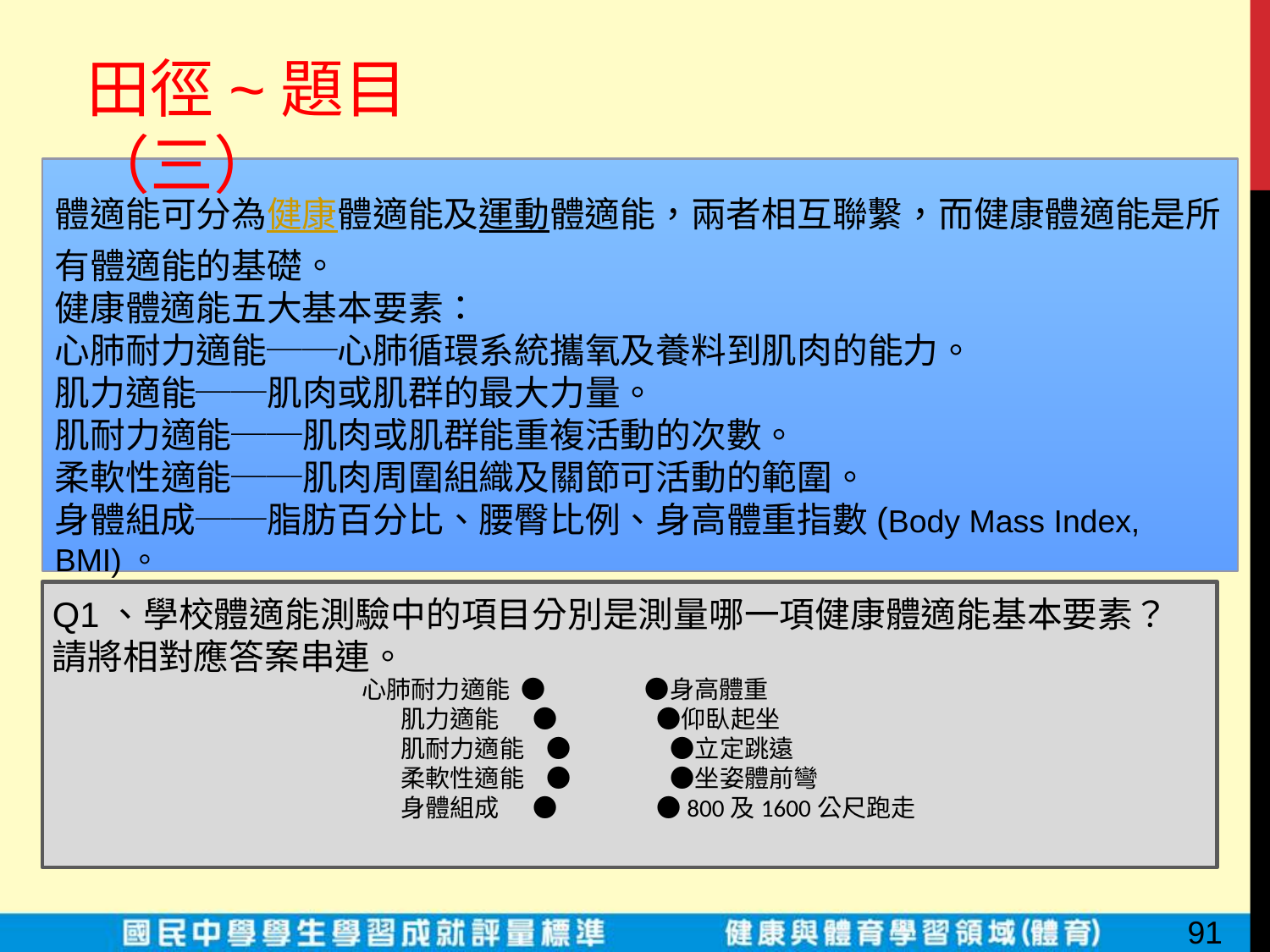

田徑~題目（三）

體適能可分為健康體適能及運動體適能，兩者相互聯繫，而健康體適能是所有體適能的基礎。
健康體適能五大基本要素：
心肺耐力適能──心肺循環系統攜氧及養料到肌肉的能力。
肌力適能──肌肉或肌群的最大力量。
肌耐力適能──肌肉或肌群能重複活動的次數。
柔軟性適能──肌肉周圍組織及關節可活動的範圍。
身體組成──脂肪百分比、腰臀比例、身高體重指數(Body Mass Index, BMI)。

# 排球~題目（一）

Q1、學校體適能測驗中的項目分別是測量哪一項健康體適能基本要素？
請將相對應答案串連。
心肺耐力適能  ●                  ●身高體重
      肌力適能      ●                  ●仰臥起坐
      肌耐力適能    ●                  ●立定跳遠
      柔軟性適能    ●                  ●坐姿體前彎
      身體組成      ●                  ●800及1600公尺跑走
91